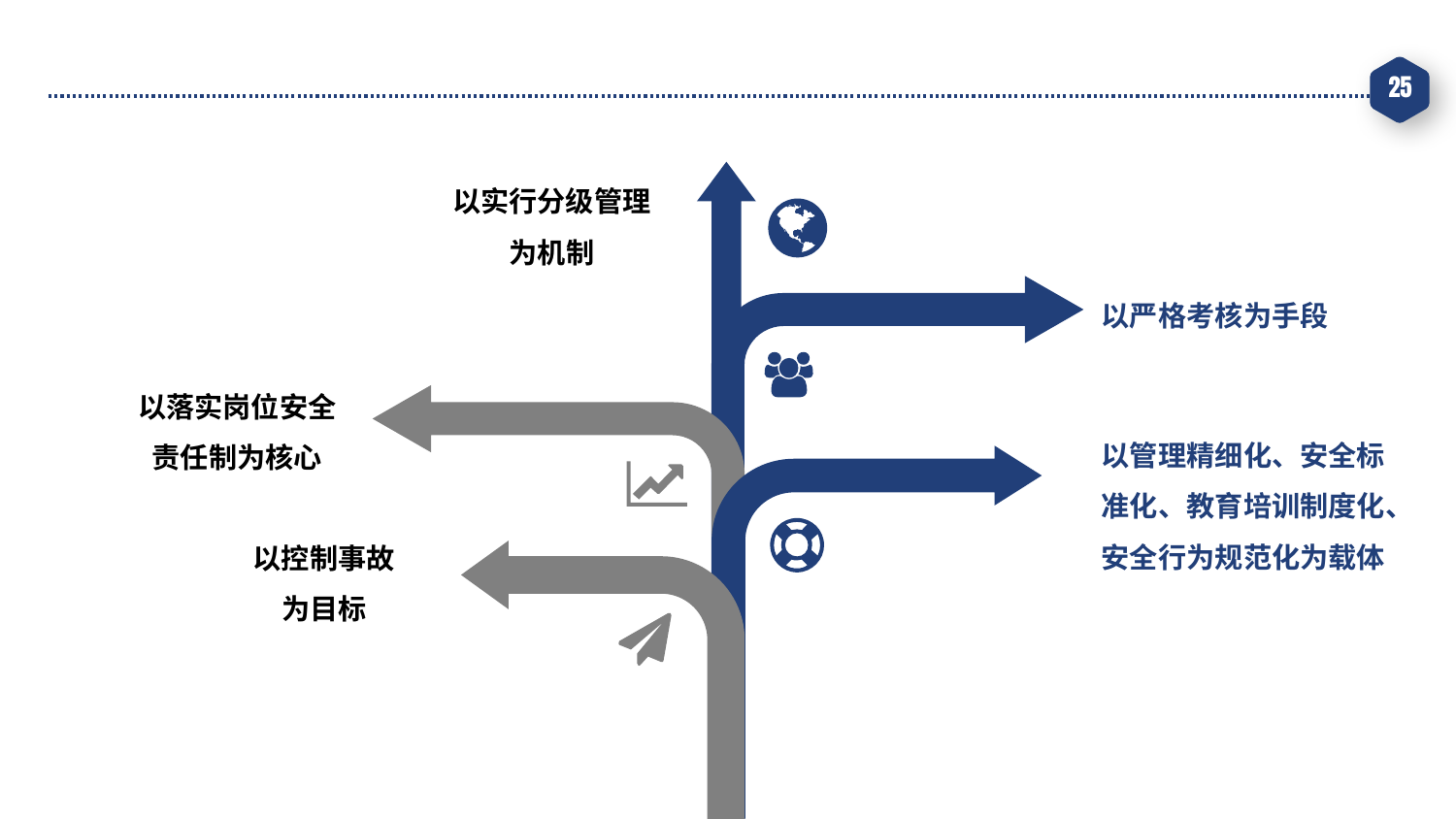

请替换文字内容
以实行分级管理
为机制

以严格考核为手段

以落实岗位安全
责任制为核心

以管理精细化、安全标准化、教育培训制度化、安全行为规范化为载体

以控制事故
为目标